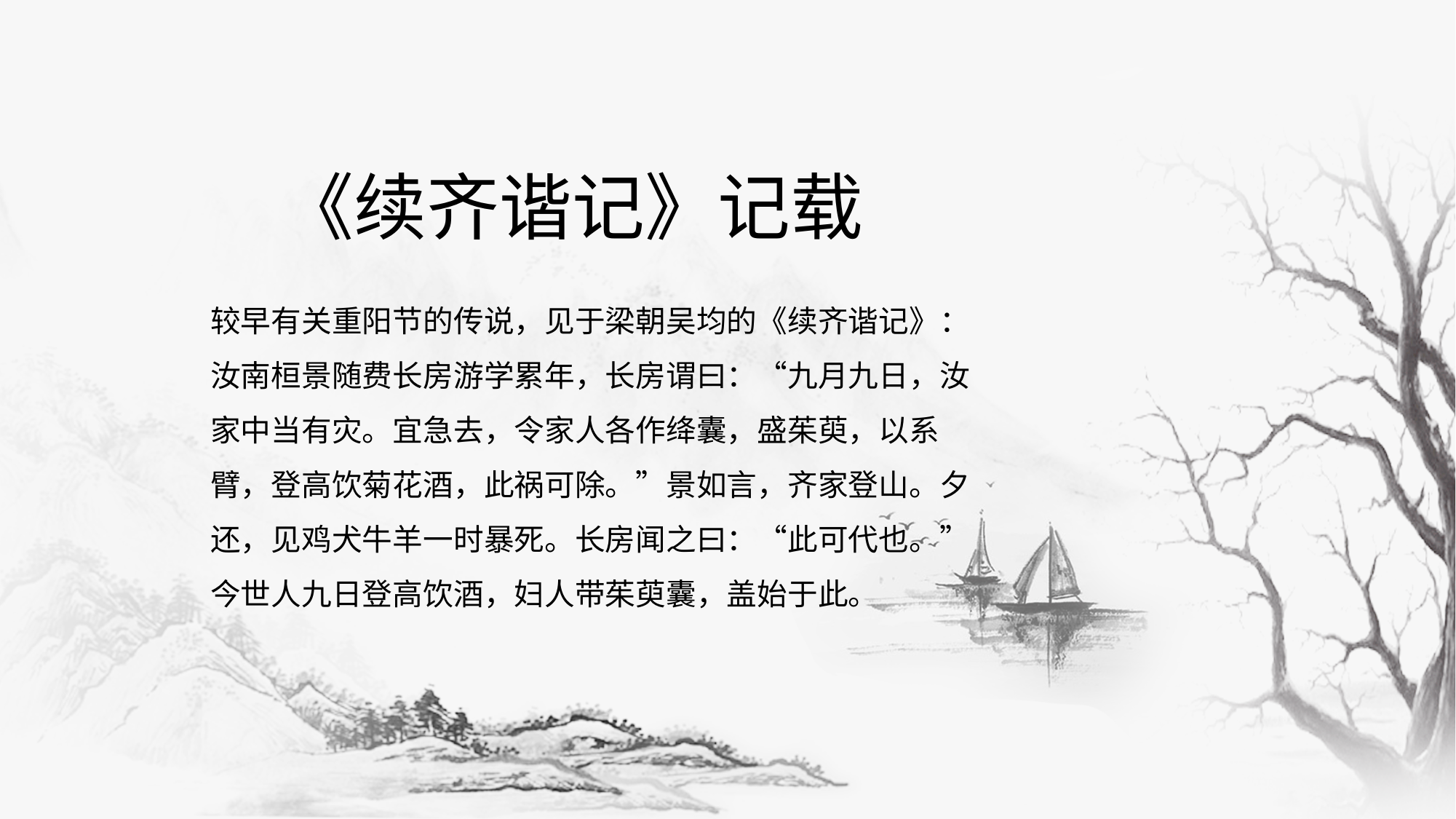

《续齐谐记》记载
较早有关重阳节的传说，见于梁朝吴均的《续齐谐记》：
汝南桓景随费长房游学累年，长房谓曰：“九月九日，汝家中当有灾。宜急去，令家人各作绛囊，盛茱萸，以系臂，登高饮菊花酒，此祸可除。”景如言，齐家登山。夕还，见鸡犬牛羊一时暴死。长房闻之曰：“此可代也。”今世人九日登高饮酒，妇人带茱萸囊，盖始于此。